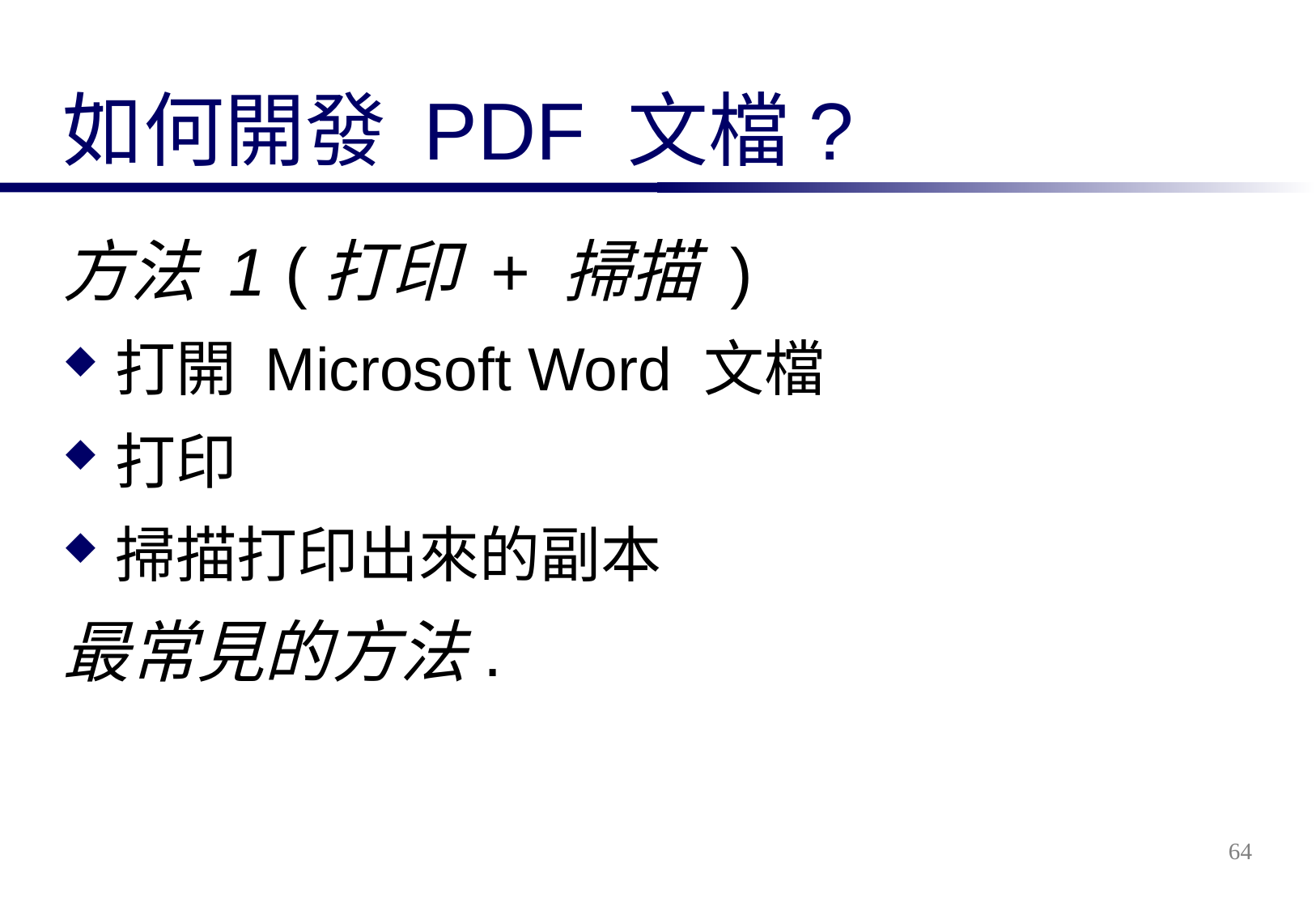

# 如何開發 PDF 文檔?
方法 1 (打印 + 掃描 )
打開 Microsoft Word 文檔
打印
掃描打印出來的副本
最常見的方法.

64